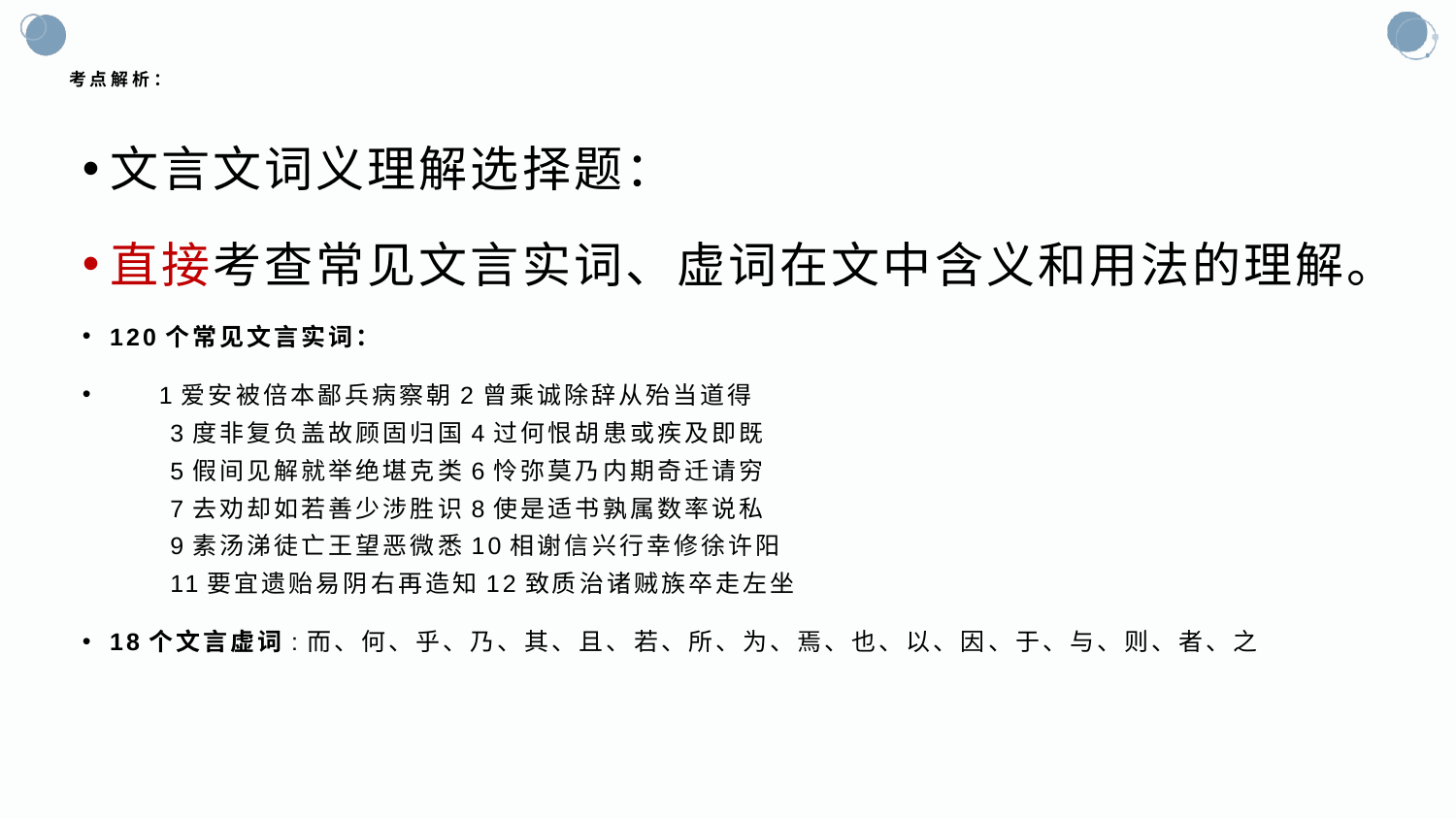

# 考点解析：
文言文词义理解选择题：
直接考查常见文言实词、虚词在文中含义和用法的理解。
120个常见文言实词：
     1爱安被倍本鄙兵病察朝2曾乘诚除辞从殆当道得
　　3度非复负盖故顾固归国4过何恨胡患或疾及即既
　　5假间见解就举绝堪克类6怜弥莫乃内期奇迁请穷
　　7去劝却如若善少涉胜识8使是适书孰属数率说私
　　9素汤涕徒亡王望恶微悉10相谢信兴行幸修徐许阳
　　11要宜遗贻易阴右再造知12致质治诸贼族卒走左坐
18个文言虚词:而、何、乎、乃、其、且、若、所、为、焉、也、以、因、于、与、则、者、之